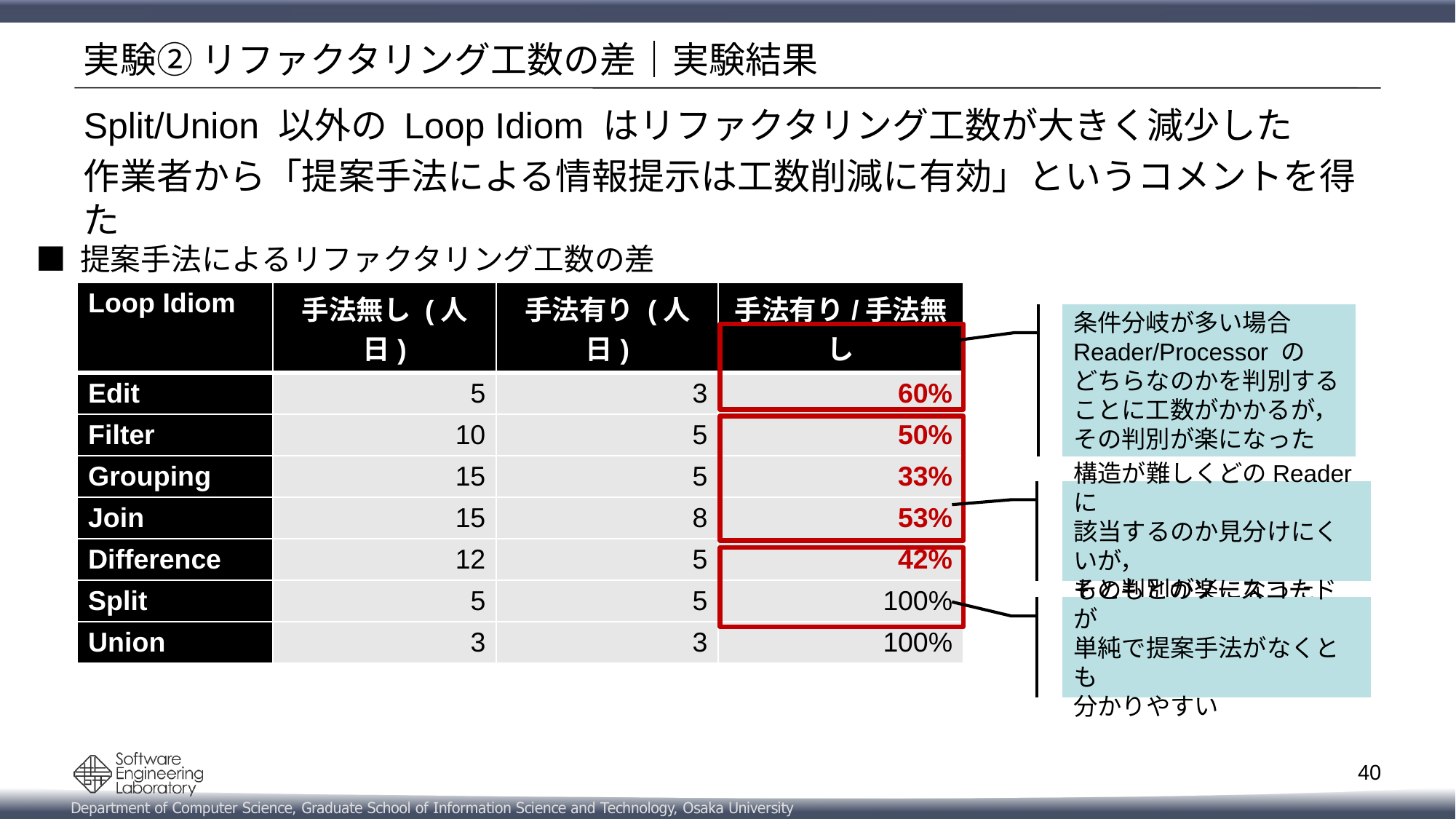

# 実験② リファクタリング工数の差｜実験結果
Split/Union 以外の Loop Idiom はリファクタリング工数が大きく減少した
作業者から「提案手法による情報提示は工数削減に有効」というコメントを得た
■ 提案手法によるリファクタリング工数の差
| Loop Idiom | 手法無し (人日) | 手法有り (人日) | 手法有り/手法無し |
| --- | --- | --- | --- |
| Edit | 5 | 3 | 60% |
| Filter | 10 | 5 | 50% |
| Grouping | 15 | 5 | 33% |
| Join | 15 | 8 | 53% |
| Difference | 12 | 5 | 42% |
| Split | 5 | 5 | 100% |
| Union | 3 | 3 | 100% |
条件分岐が多い場合
Reader/Processor の
どちらなのかを判別することに工数がかかるが，
その判別が楽になった

構造が難しくどのReaderに
該当するのか見分けにくいが，
その判別が楽になった

もともとのソースコードが
単純で提案手法がなくとも
分かりやすい
40